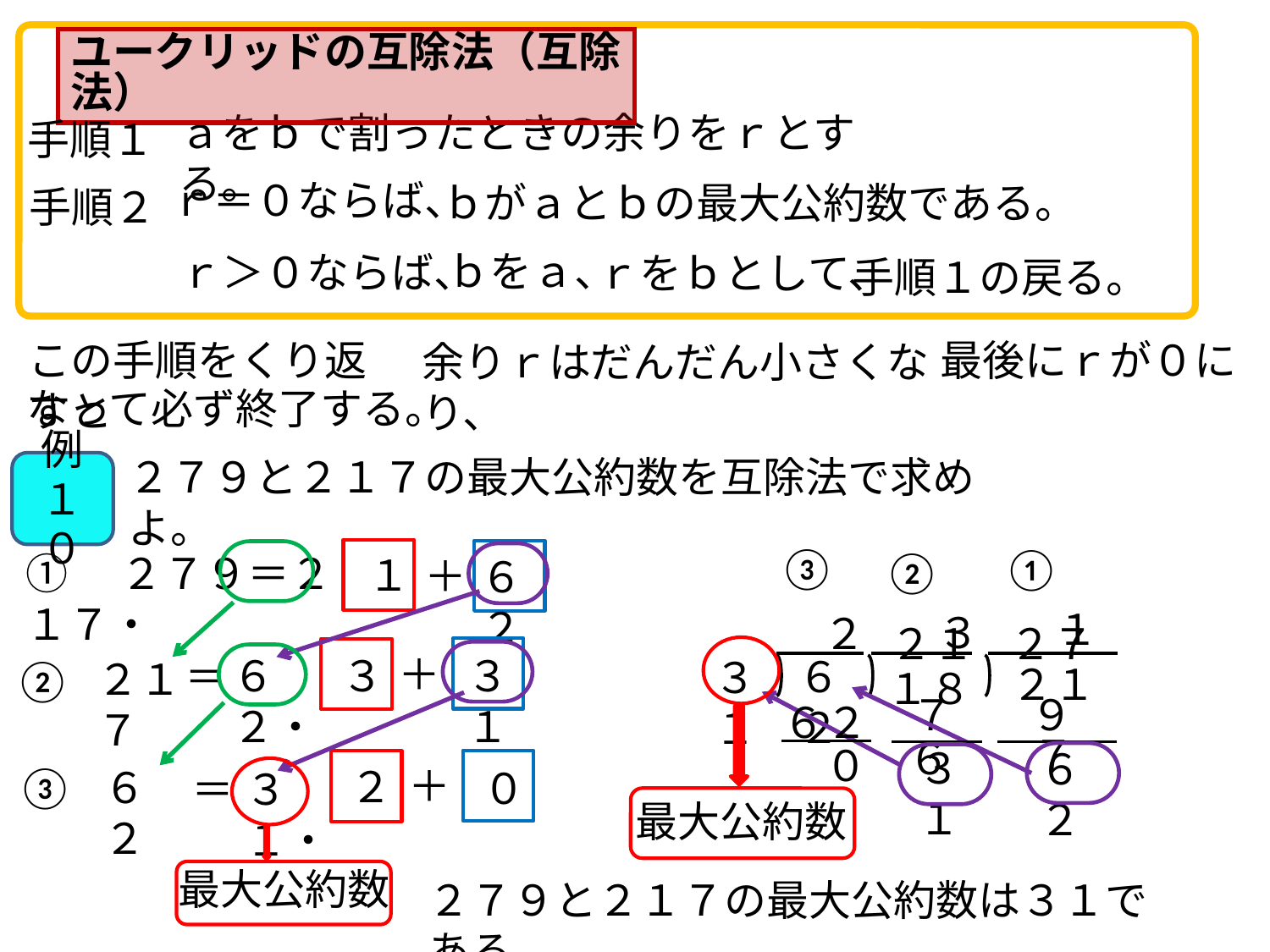

ユークリッドの互除法（互除法）
ａをｂで割ったときの余りをｒとする。
手順１
ｒ＝０ならば、
ｂがａとｂの最大公約数である。
手順２
ｂをａ、
ｒ＞０ならば、
ｒをｂとして、
手順１の戻る。
この手順をくり返すと
最後にｒが０に
余りｒはだんだん小さくなり、
なって必ず終了する。
２７９と２１７の最大公約数を互除法で求めよ。
例１０
③
①
②

①　２７９＝２１７・
＋

１

６２
１
３
２

２１７
２７９

＋
６２・

３１
３
＝

６２
３１
２１７
②

２１７
６２
１８６
０
３１
６２

＋
３１・
③
２
６２
０
＝

最大公約数
２７９と２１７の最大公約数は３１である。
最大公約数